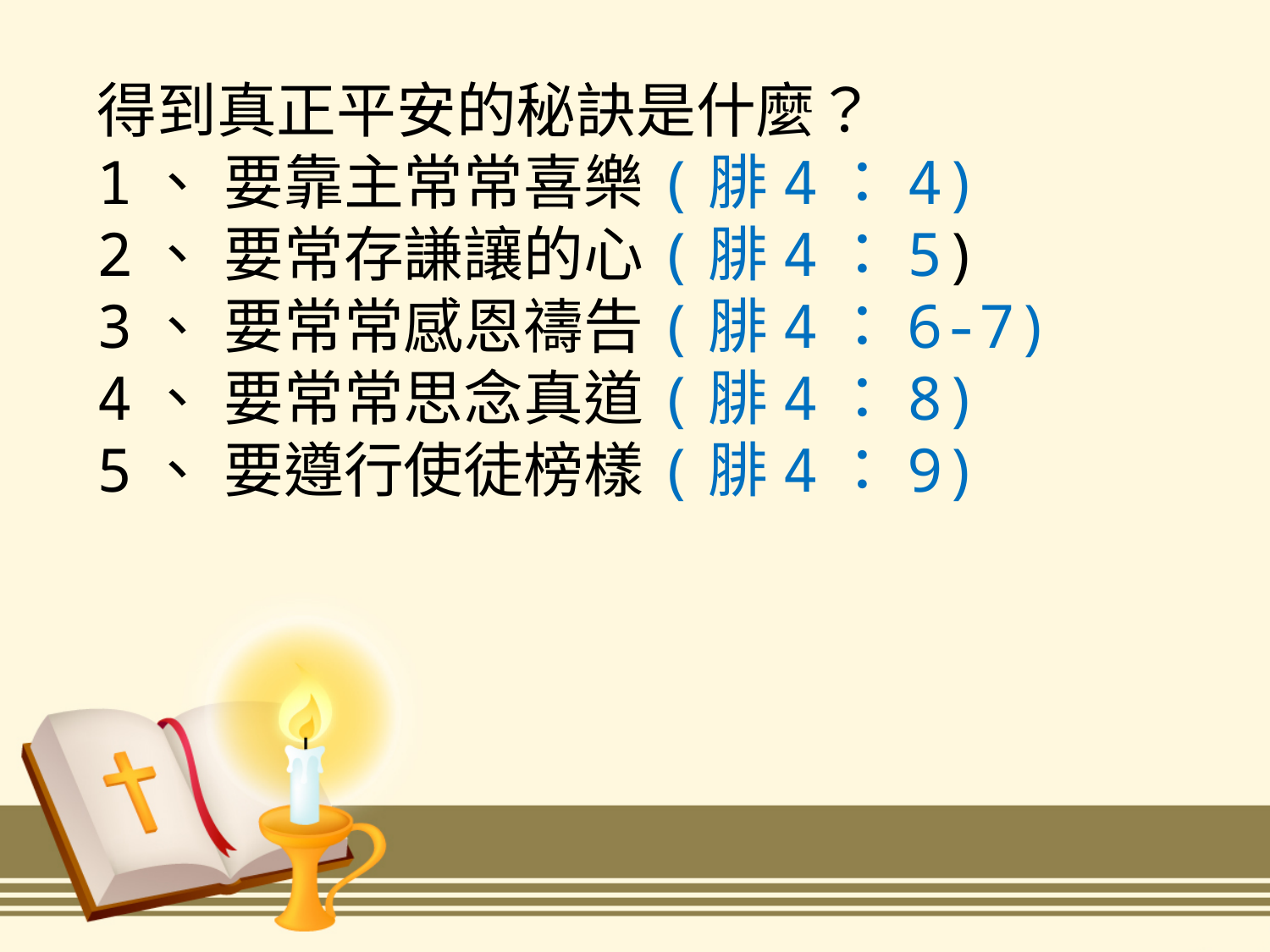

得到真正平安的秘訣是什麼？
1、	要靠主常常喜樂(腓4：4)
2、	要常存謙讓的心(腓4：5)
3、	要常常感恩禱告(腓4：6-7)
4、	要常常思念真道(腓4：8)
5、	要遵行使徒榜樣(腓4：9)